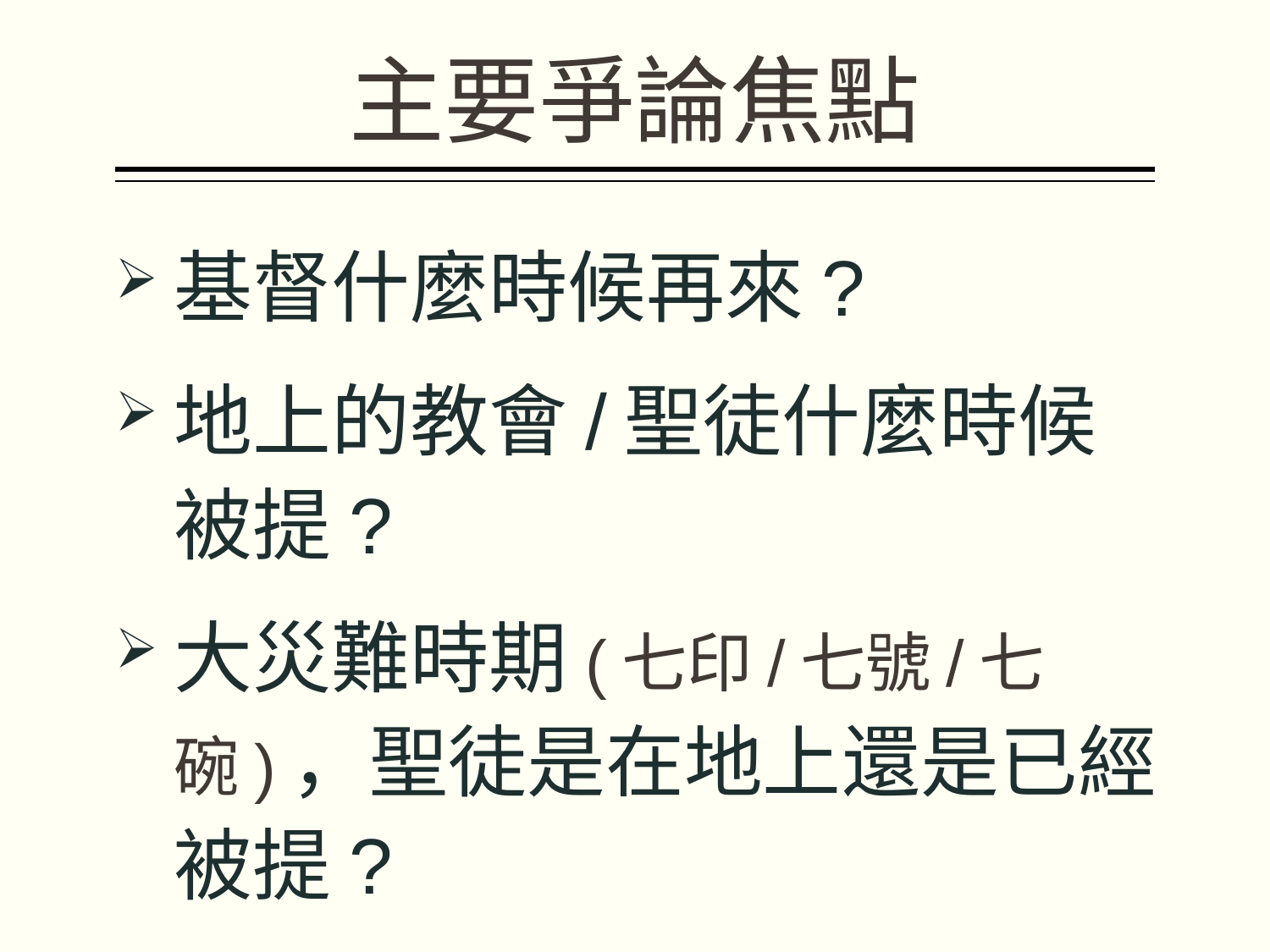

# 主要爭論焦點
基督什麼時候再來?
地上的教會/聖徒什麼時候被提?
大災難時期(七印/七號/七碗)，聖徒是在地上還是已經被提?